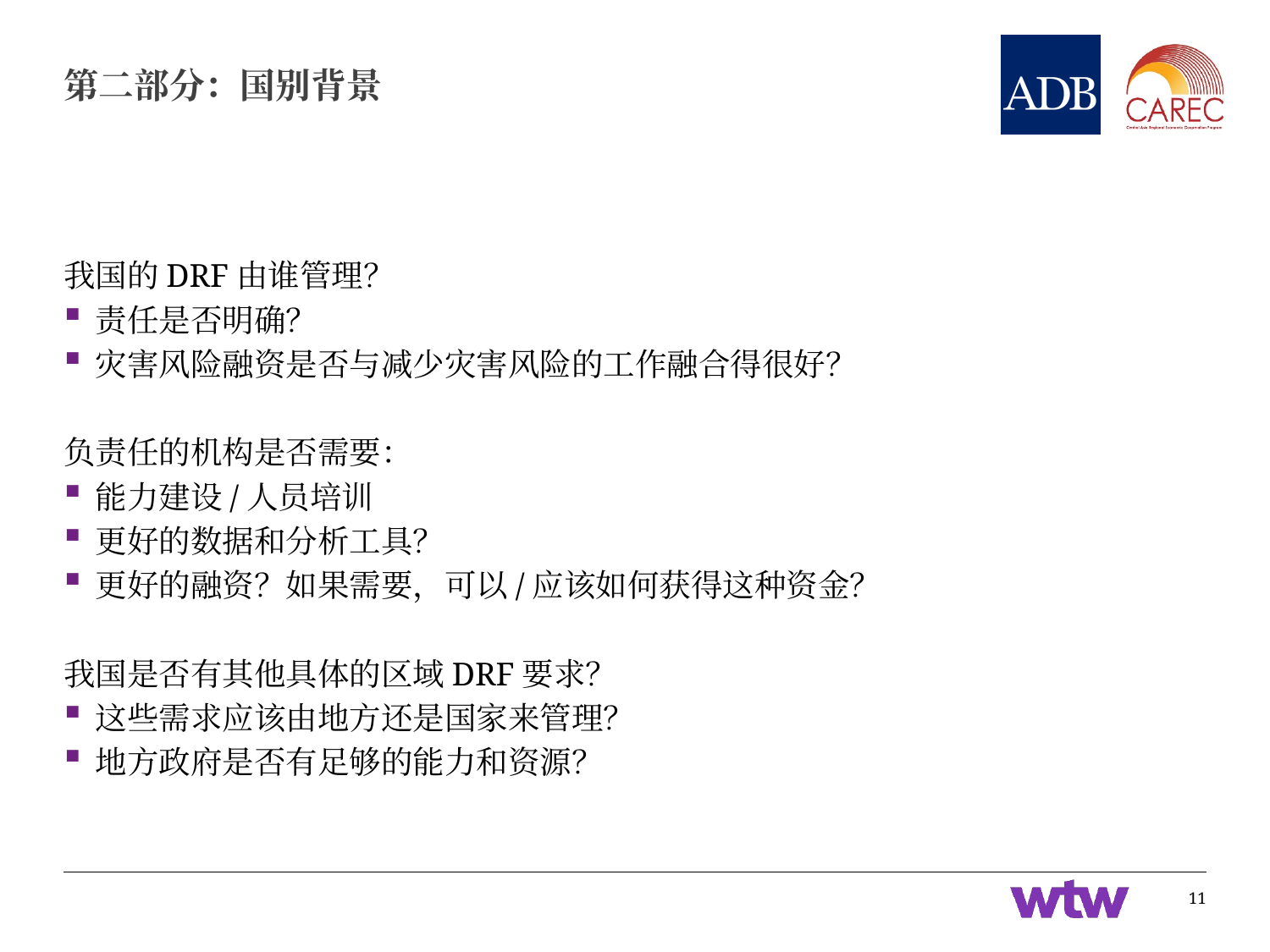

# 第二部分：国别背景

我国的DRF由谁管理？
责任是否明确？
灾害风险融资是否与减少灾害风险的工作融合得很好？

负责任的机构是否需要：
能力建设/人员培训
更好的数据和分析工具？
更好的融资？如果需要，可以/应该如何获得这种资金？

我国是否有其他具体的区域DRF要求？
这些需求应该由地方还是国家来管理？
地方政府是否有足够的能力和资源？

11